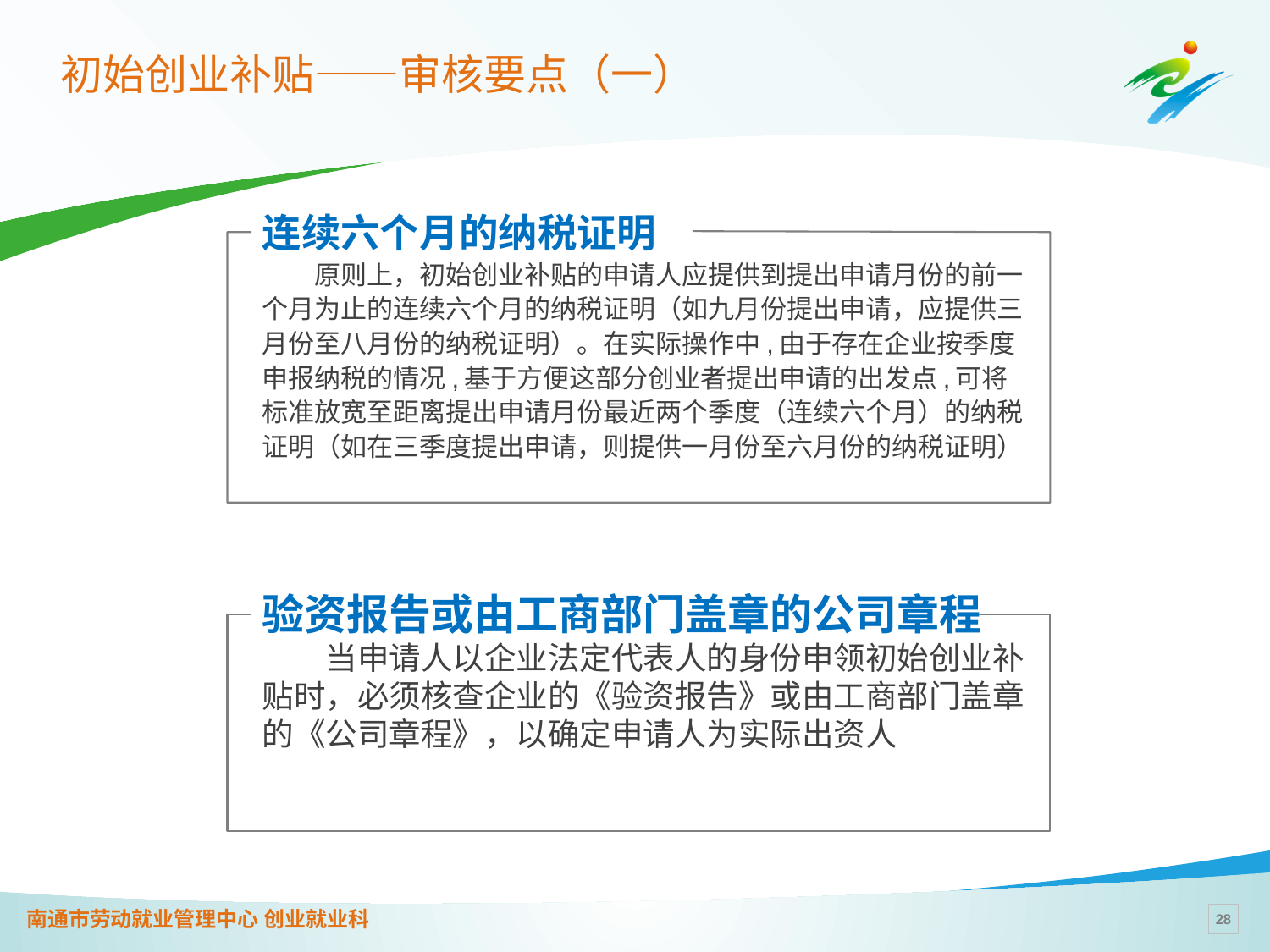

# 初始创业补贴——审核要点（一）
连续六个月的纳税证明
　　原则上，初始创业补贴的申请人应提供到提出申请月份的前一个月为止的连续六个月的纳税证明（如九月份提出申请，应提供三月份至八月份的纳税证明）。在实际操作中,由于存在企业按季度申报纳税的情况,基于方便这部分创业者提出申请的出发点,可将标准放宽至距离提出申请月份最近两个季度（连续六个月）的纳税证明（如在三季度提出申请，则提供一月份至六月份的纳税证明）

验资报告或由工商部门盖章的公司章程
　　当申请人以企业法定代表人的身份申领初始创业补贴时，必须核查企业的《验资报告》或由工商部门盖章的《公司章程》，以确定申请人为实际出资人